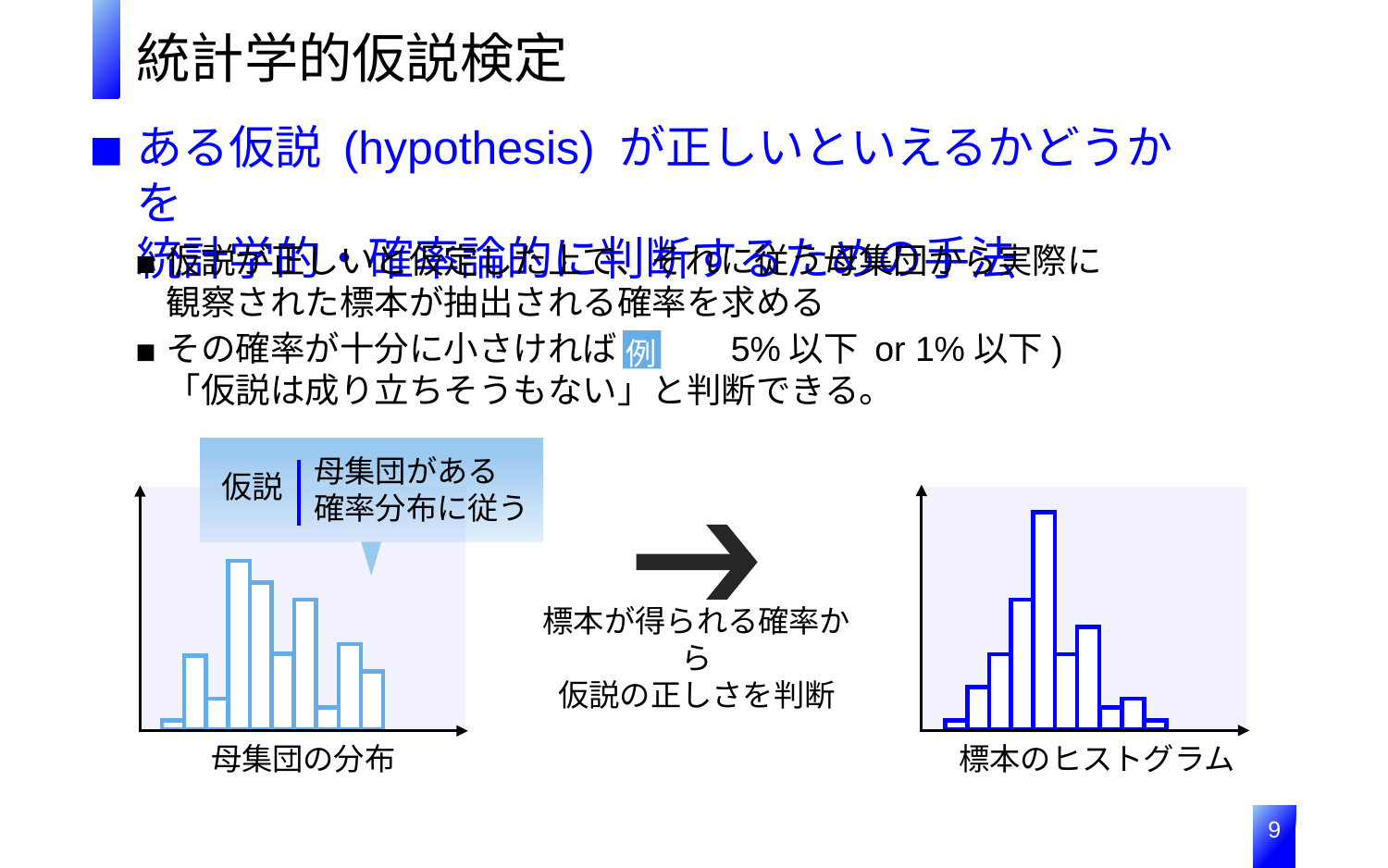

統計学的仮説検定
ある仮説 (hypothesis) が正しいといえるかどうかを
統計学的・確率論的に判断するための手法

仮説が正しいと仮定した上で、それに従う母集団から実際に
観察された標本が抽出される確率を求める

その確率が十分に小さければ (　　5%以下 or 1%以下)
「仮説は成り立ちそうもない」と判断できる。

例

母集団がある
確率分布に従う
仮説

標本のヒストグラム

母集団の分布

標本が得られる確率から
仮説の正しさを判断